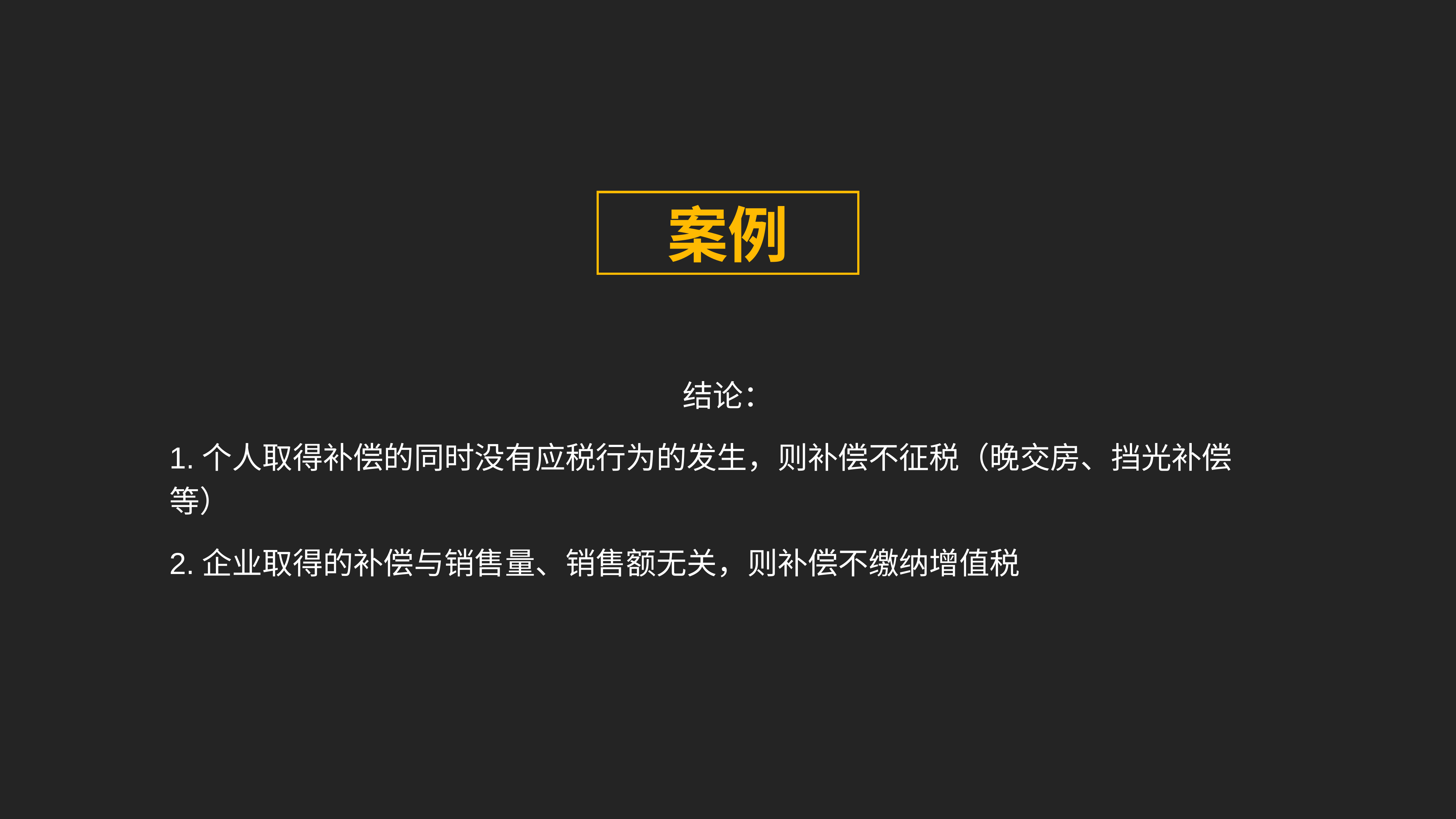

案例

结论：
1.个人取得补偿的同时没有应税行为的发生，则补偿不征税（晚交房、挡光补偿等）
2.企业取得的补偿与销售量、销售额无关，则补偿不缴纳增值税